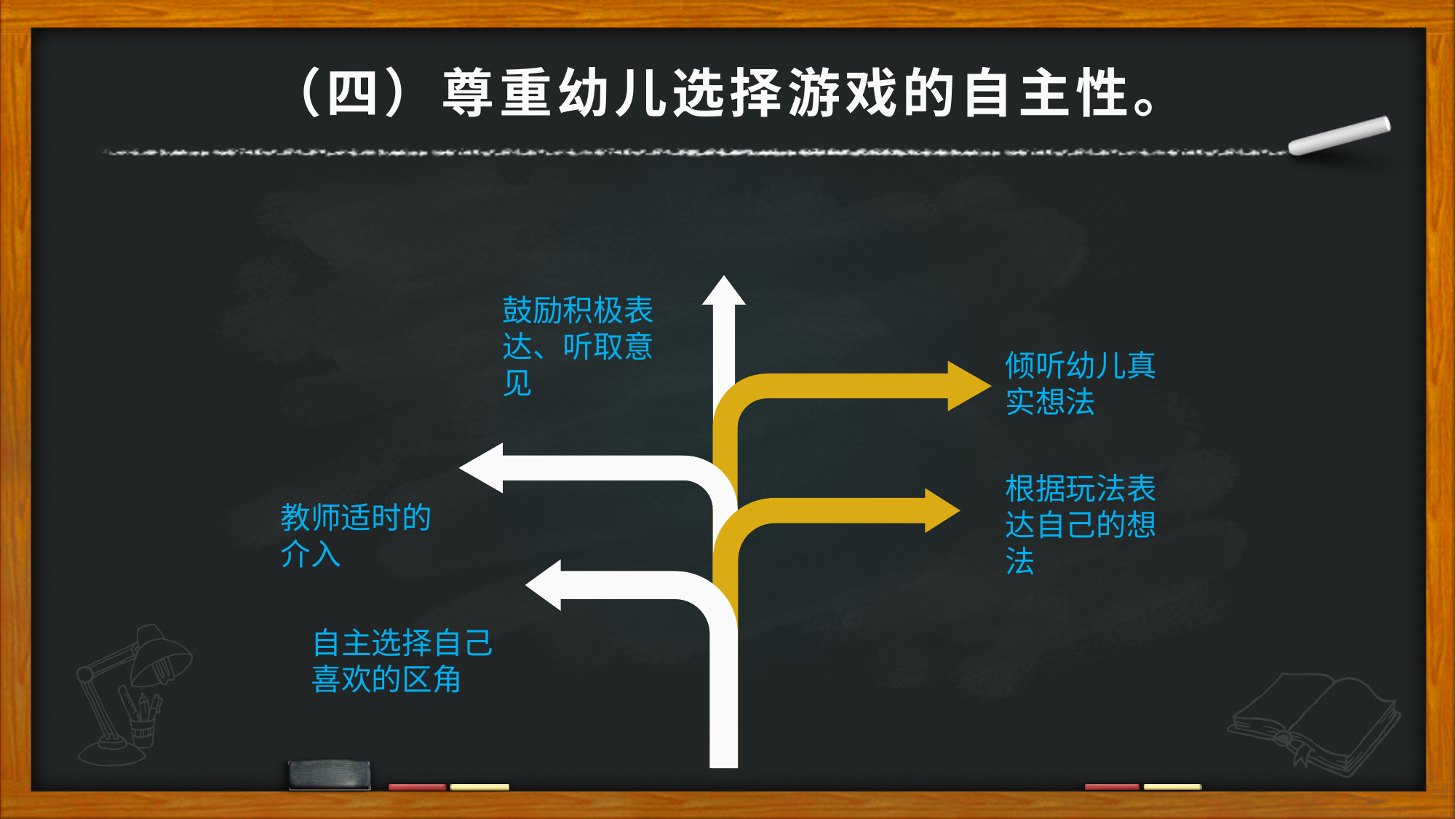

（四）尊重幼儿选择游戏的自主性。

鼓励积极表达、听取意见
倾听幼儿真实想法

根据玩法表达自己的想法

教师适时的介入

自主选择自己喜欢的区角